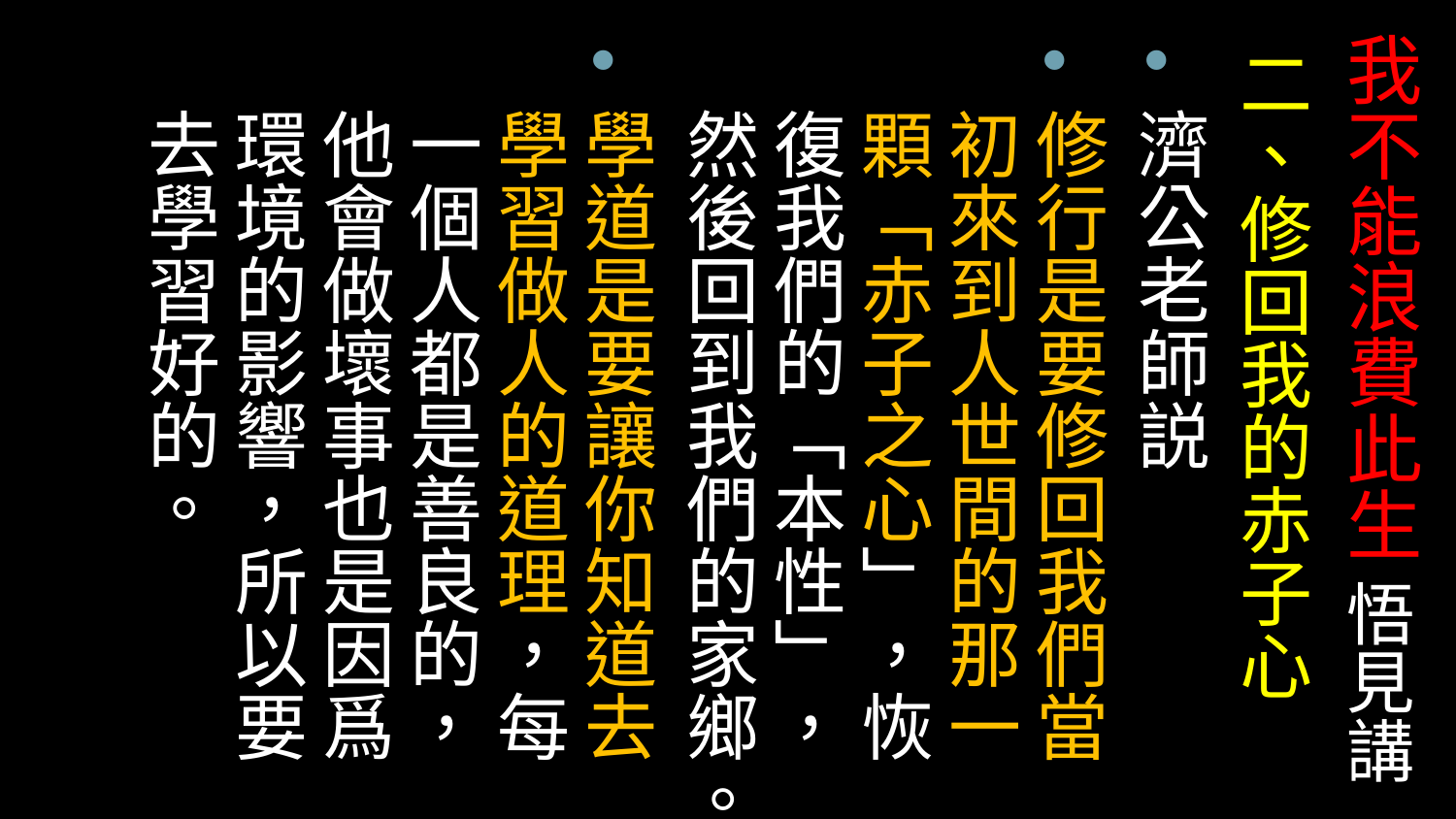

# 我不能浪費此生 悟見講
二、修回我的赤子心
濟公老師説
修行是要修回我們當初來到人世間的那一顆「赤子之心」，恢復我們的「本性」，然後回到我們的家鄉。
學道是要讓你知道去學習做人的道理，每一個人都是善良的，他會做壞事也是因爲環境的影響，所以要去學習好的。